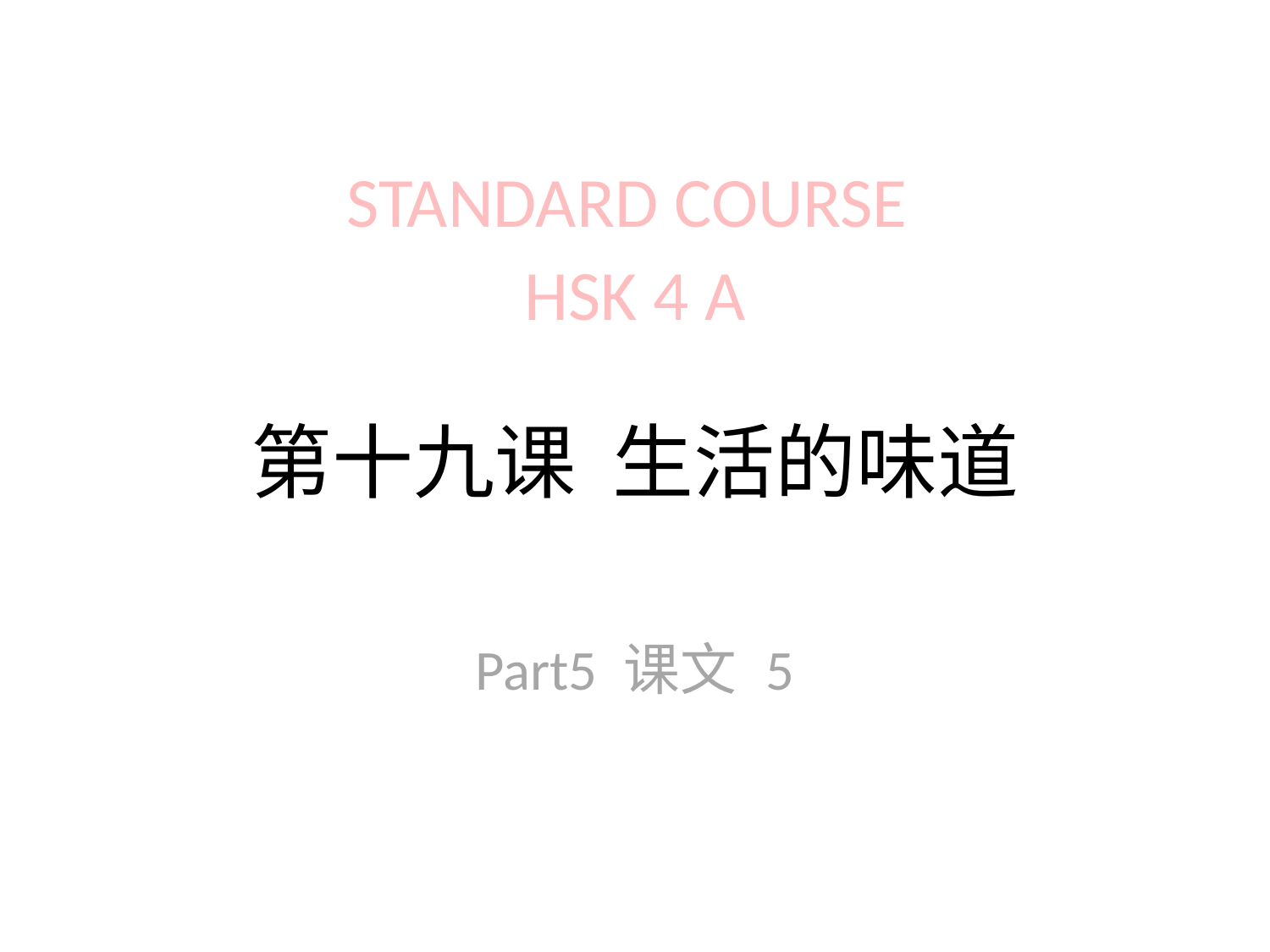

STANDARD COURSE
HSK 4 A
# 第十九课  生活的味道
Part5 课文 5